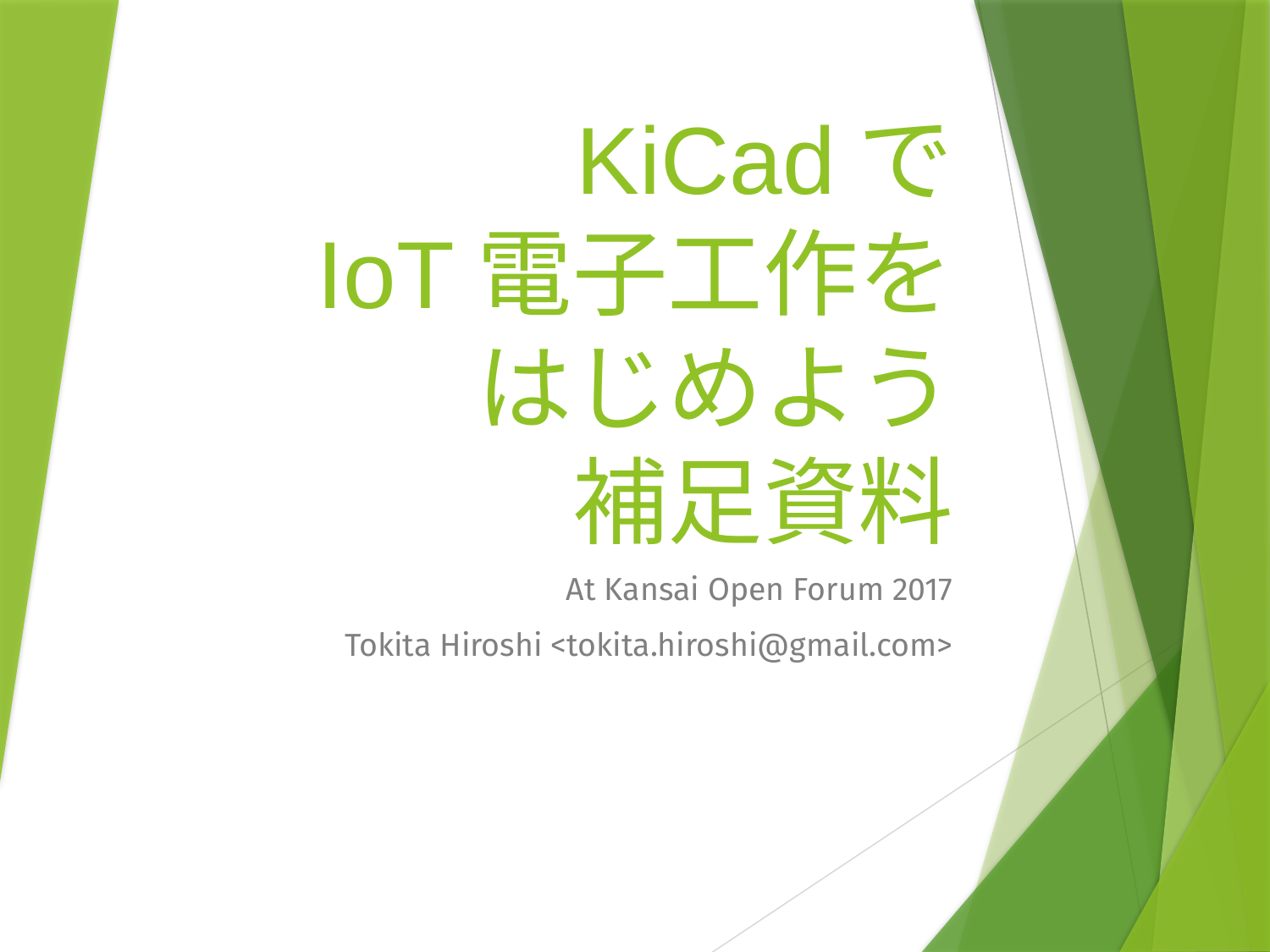

# KiCadで IoT電子工作を はじめよう 補足資料
At Kansai Open Forum 2017
Tokita Hiroshi <tokita.hiroshi@gmail.com>